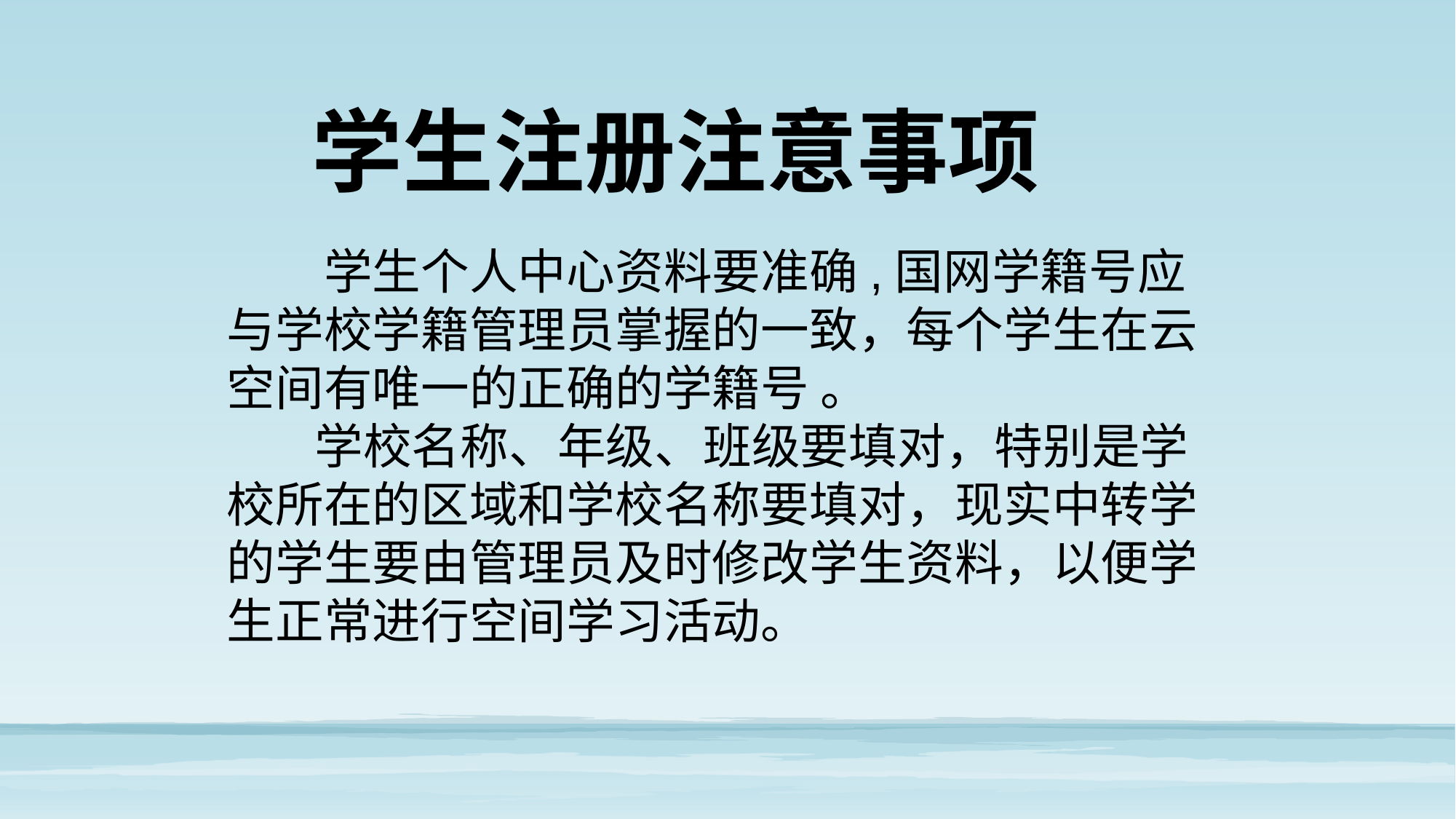

学生注册注意事项
　　学生个人中心资料要准确,国网学籍号应与学校学籍管理员掌握的一致，每个学生在云空间有唯一的正确的学籍号 。
       学校名称、年级、班级要填对，特别是学校所在的区域和学校名称要填对，现实中转学的学生要由管理员及时修改学生资料，以便学生正常进行空间学习活动。